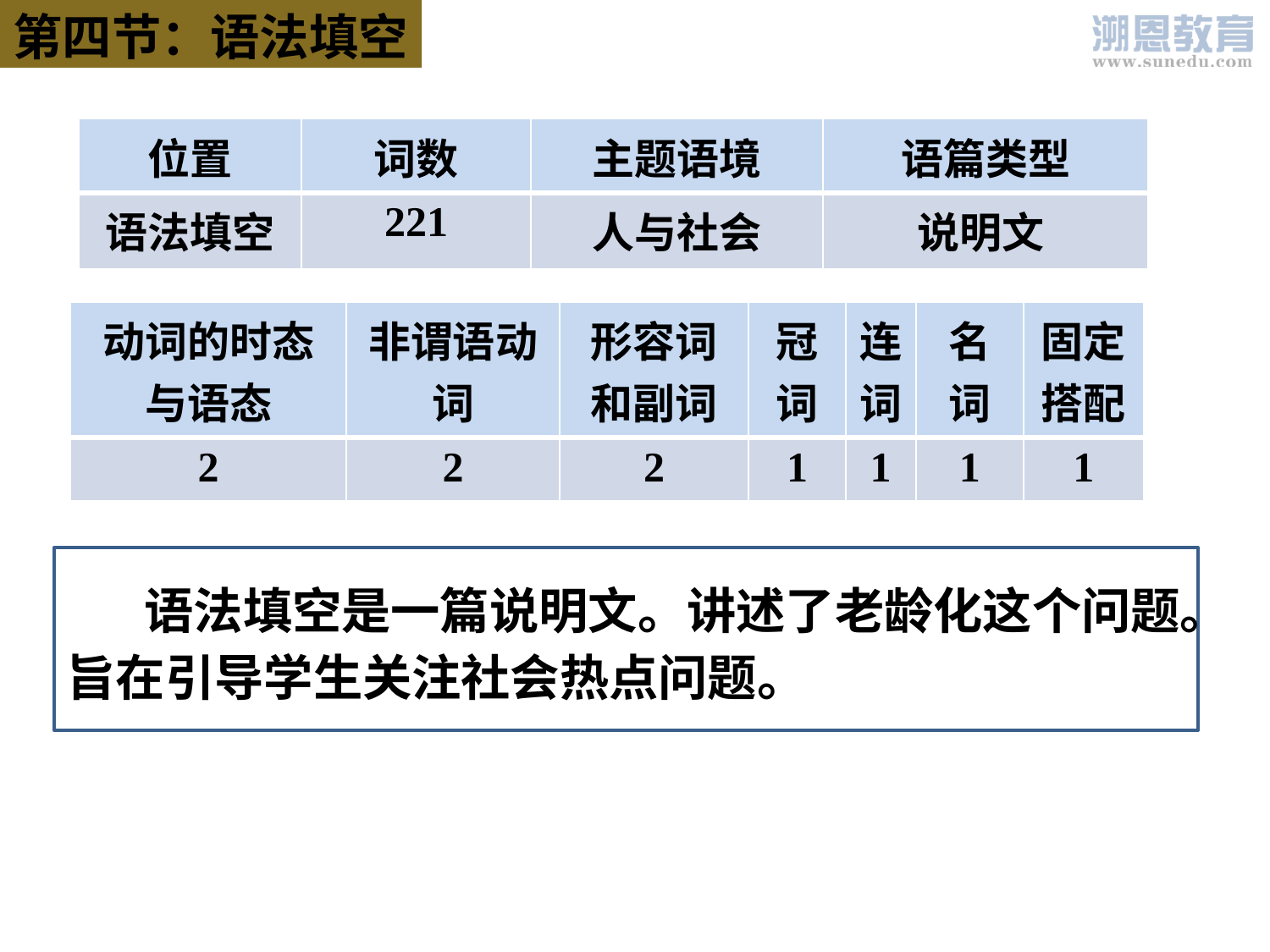

第四节：语法填空
| 位置 | 词数 | 主题语境 | 语篇类型 |
| --- | --- | --- | --- |
| 语法填空 | 221 | 人与社会 | 说明文 |
| 动词的时态与语态 | 非谓语动词 | 形容词和副词 | 冠词 | 连词 | 名词 | 固定搭配 |
| --- | --- | --- | --- | --- | --- | --- |
| 2 | 2 | 2 | 1 | 1 | 1 | 1 |

      语法填空是一篇说明文。讲述了老龄化这个问题。旨在引导学生关注社会热点问题。。